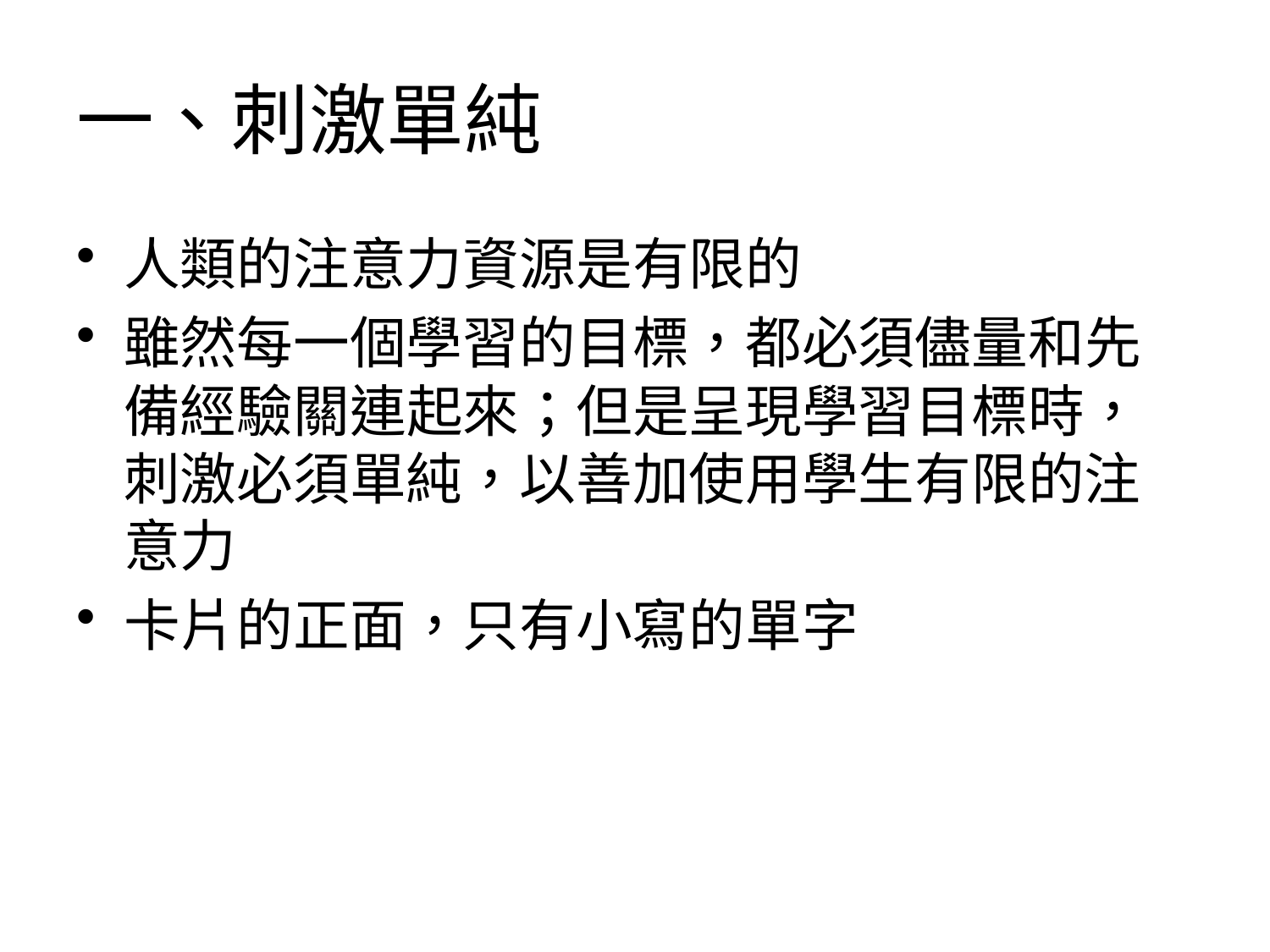

# 一、刺激單純
人類的注意力資源是有限的
雖然每一個學習的目標，都必須儘量和先備經驗關連起來；但是呈現學習目標時，刺激必須單純，以善加使用學生有限的注意力
卡片的正面，只有小寫的單字